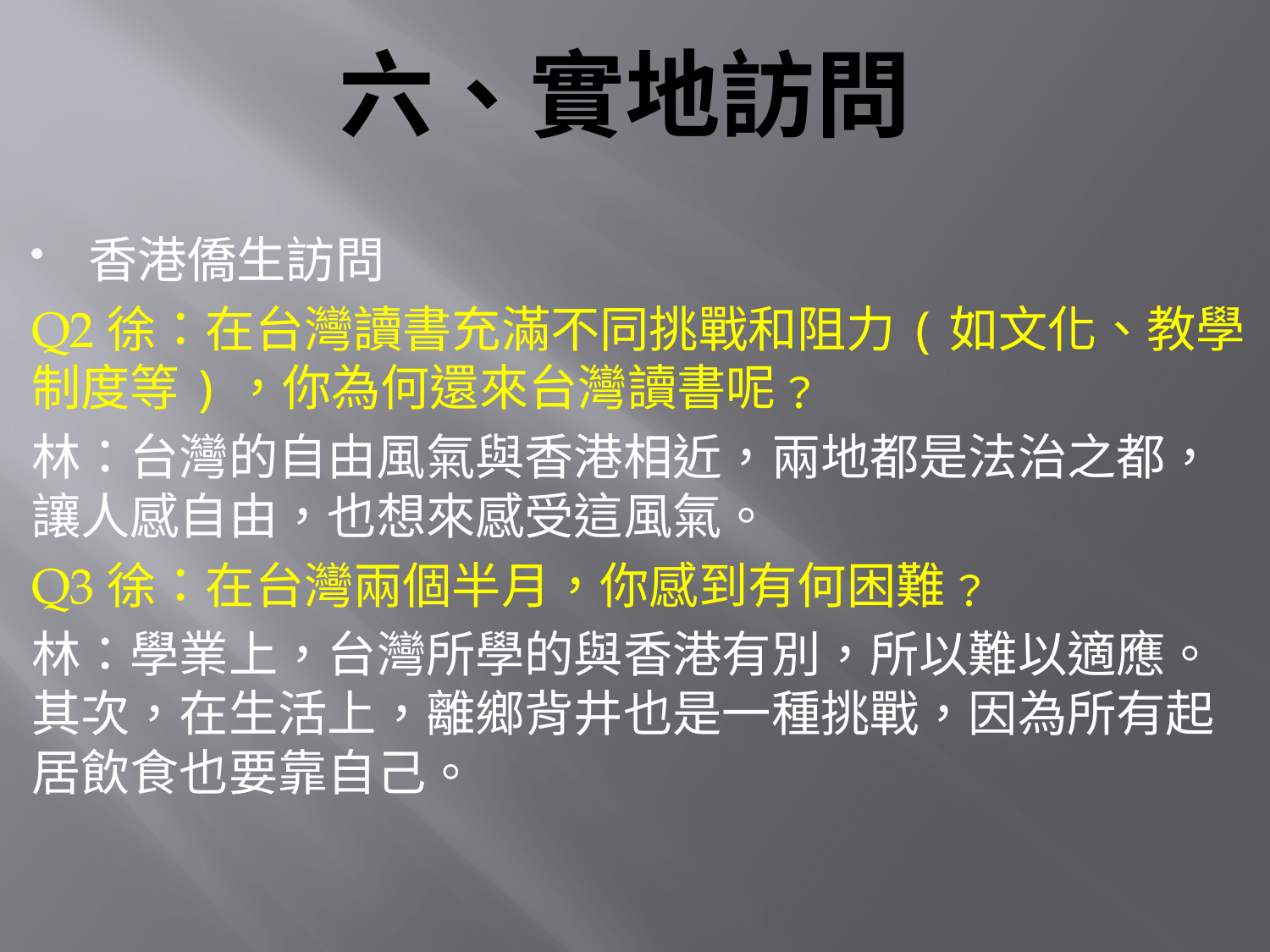

# 六、實地訪問
香港僑生訪問
Q2徐：在台灣讀書充滿不同挑戰和阻力(如文化、教學制度等)，你為何還來台灣讀書呢﹖
林：台灣的自由風氣與香港相近，兩地都是法治之都，讓人感自由，也想來感受這風氣。
Q3徐：在台灣兩個半月，你感到有何困難﹖
林：學業上，台灣所學的與香港有別，所以難以適應。其次，在生活上，離鄉背井也是一種挑戰，因為所有起居飲食也要靠自己。